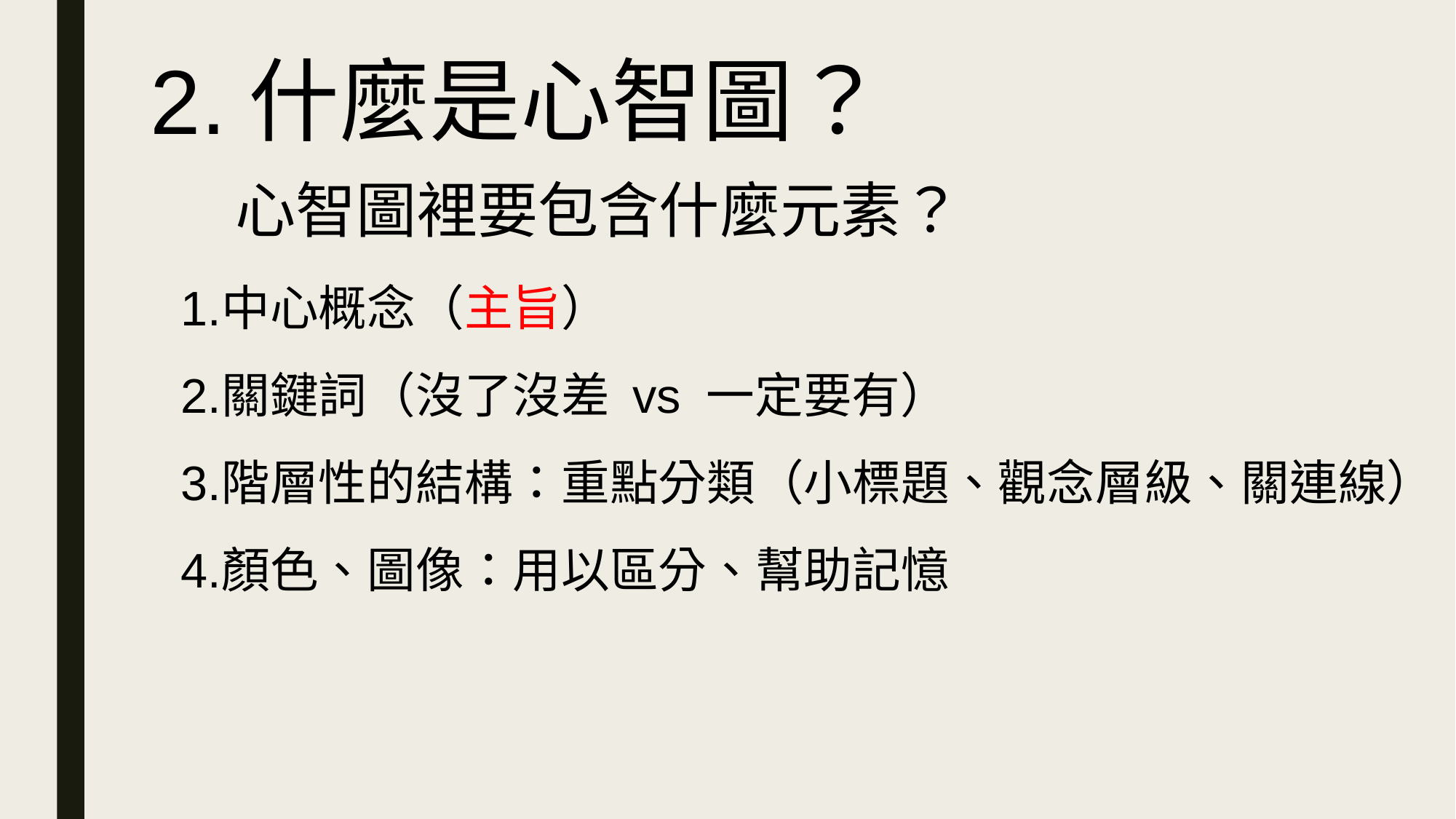

2.什麼是心智圖？
心智圖裡要包含什麼元素？
中心概念（主旨）
關鍵詞（沒了沒差 vs 一定要有）
階層性的結構：重點分類（小標題、觀念層級、關連線）
顏色、圖像：用以區分、幫助記憶